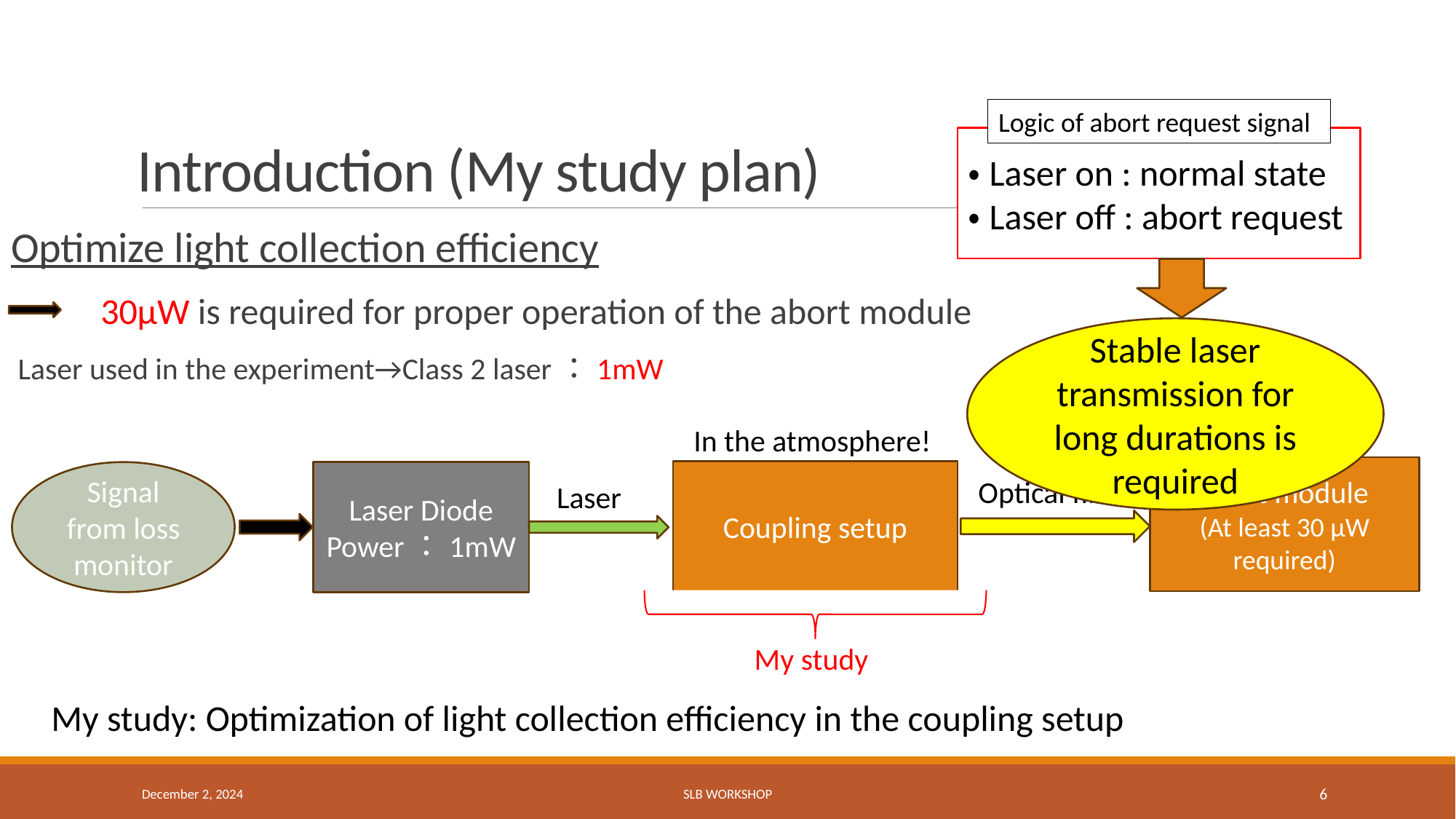

# Introduction (My study plan)
Logic of abort request signal
・Laser on : normal state
・Laser off : abort request
Optimize light collection efficiency
　　 30μW is required for proper operation of the abort module
 Laser used in the experiment→Class 2 laser：1mW

Stable laser transmission for long durations is required

In the atmosphere!

abort module
(At least 30 μW required)
Coupling setup
Signal from loss monitor
Laser Diode
Power：1mW
Optical fiber
Laser

My study
My study: Optimization of light collection efficiency in the coupling setup
December 2, 2024
SLB Workshop
6